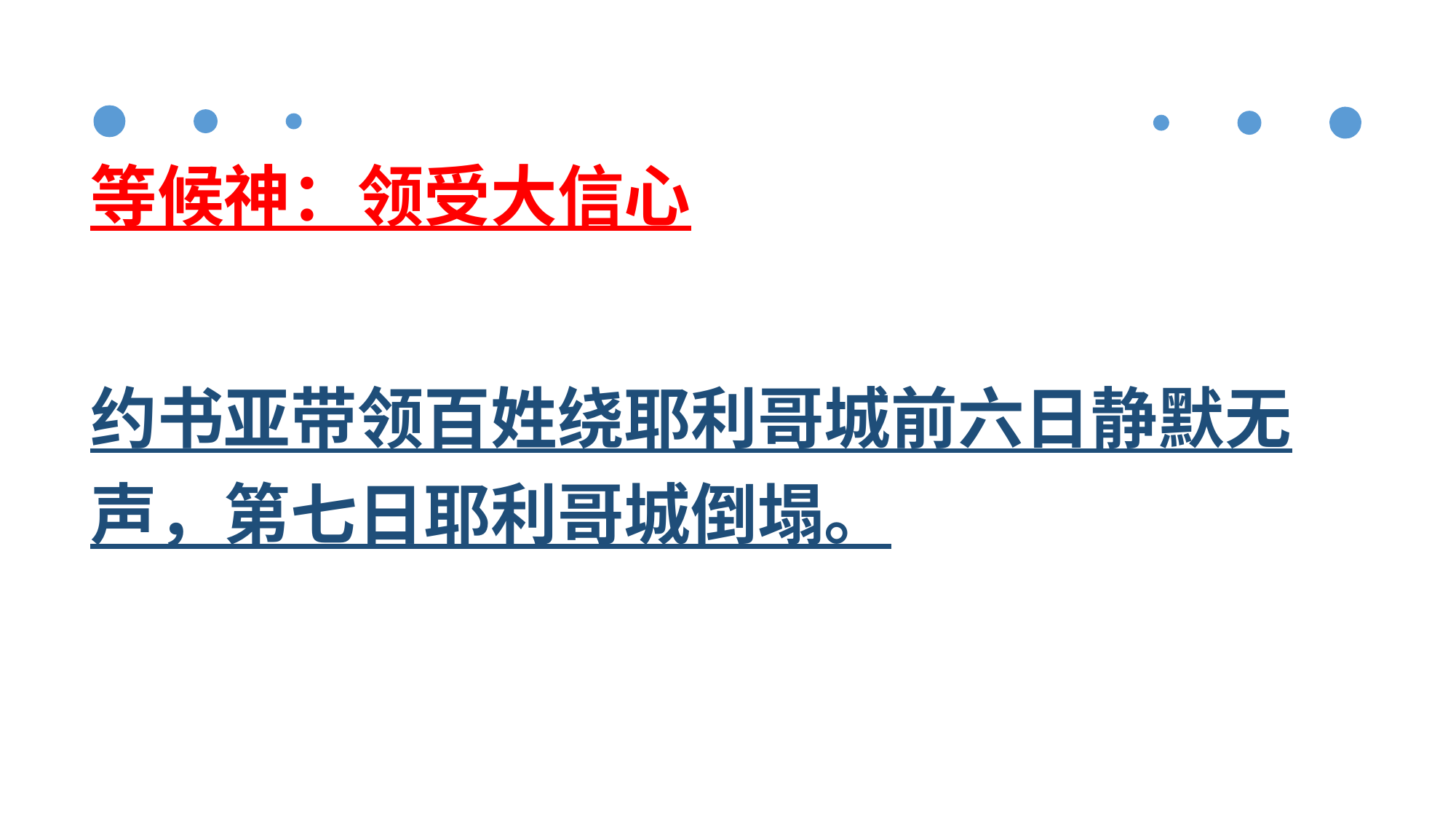

等候神：领受大信心

约书亚带领百姓绕耶利哥城前六日静默无声，第七日耶利哥城倒塌。